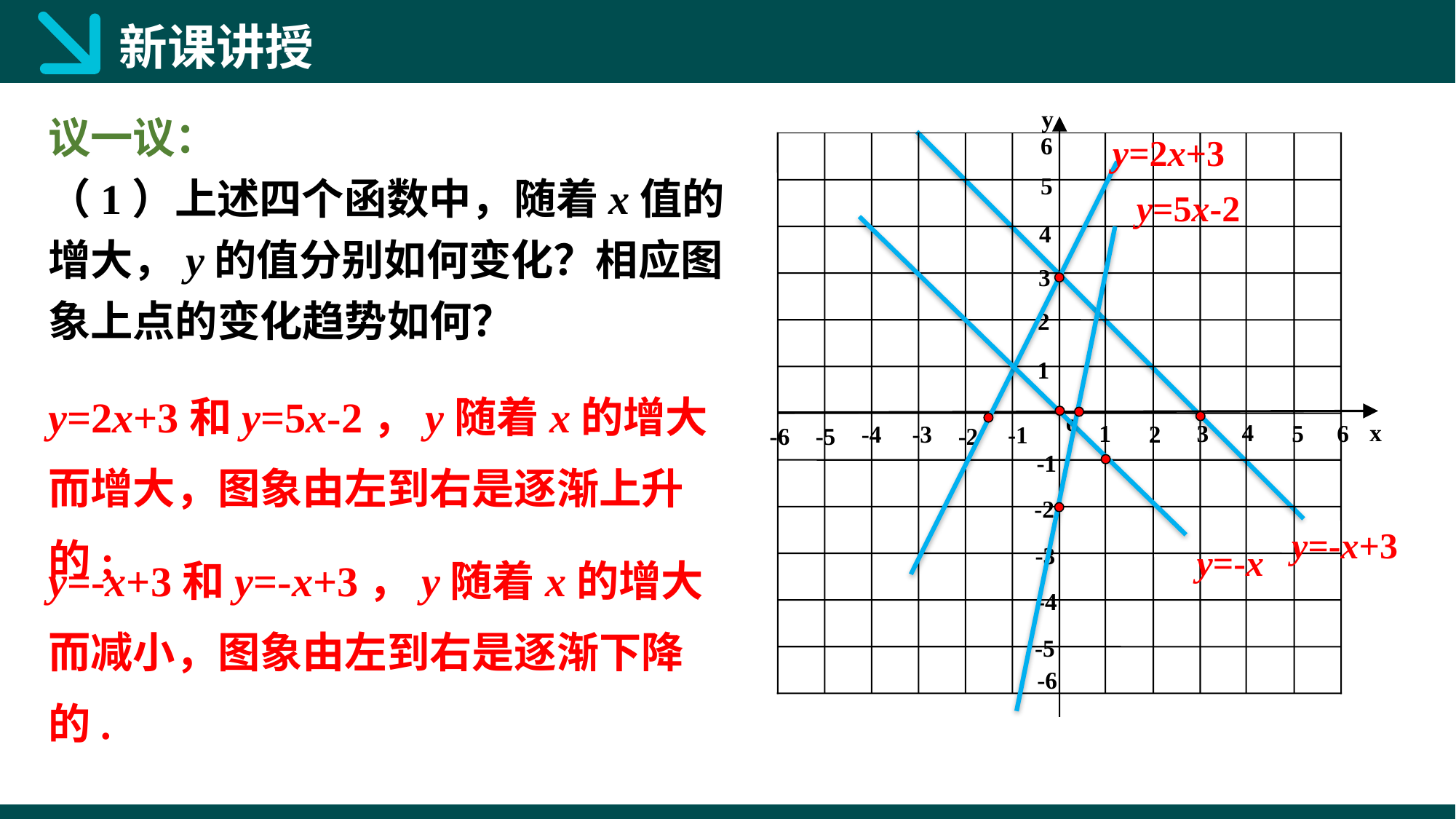

新课讲授
议一议：
（1）上述四个函数中，随着x值的增大，y的值分别如何变化？相应图象上点的变化趋势如何？
y

6

5

4

3

2

1

o

4
x
1
3
5
6
2

-4
-3
-1
-6
-5
-2
-1

-2

-3

-4

-5

-6

y=2x+3
y=5x-2

y=-x+3
y=-x
y=2x+3和y=5x-2，y随着x的增大而增大，图象由左到右是逐渐上升的;
y=-x+3和y=-x+3，y随着x的增大而减小，图象由左到右是逐渐下降的.